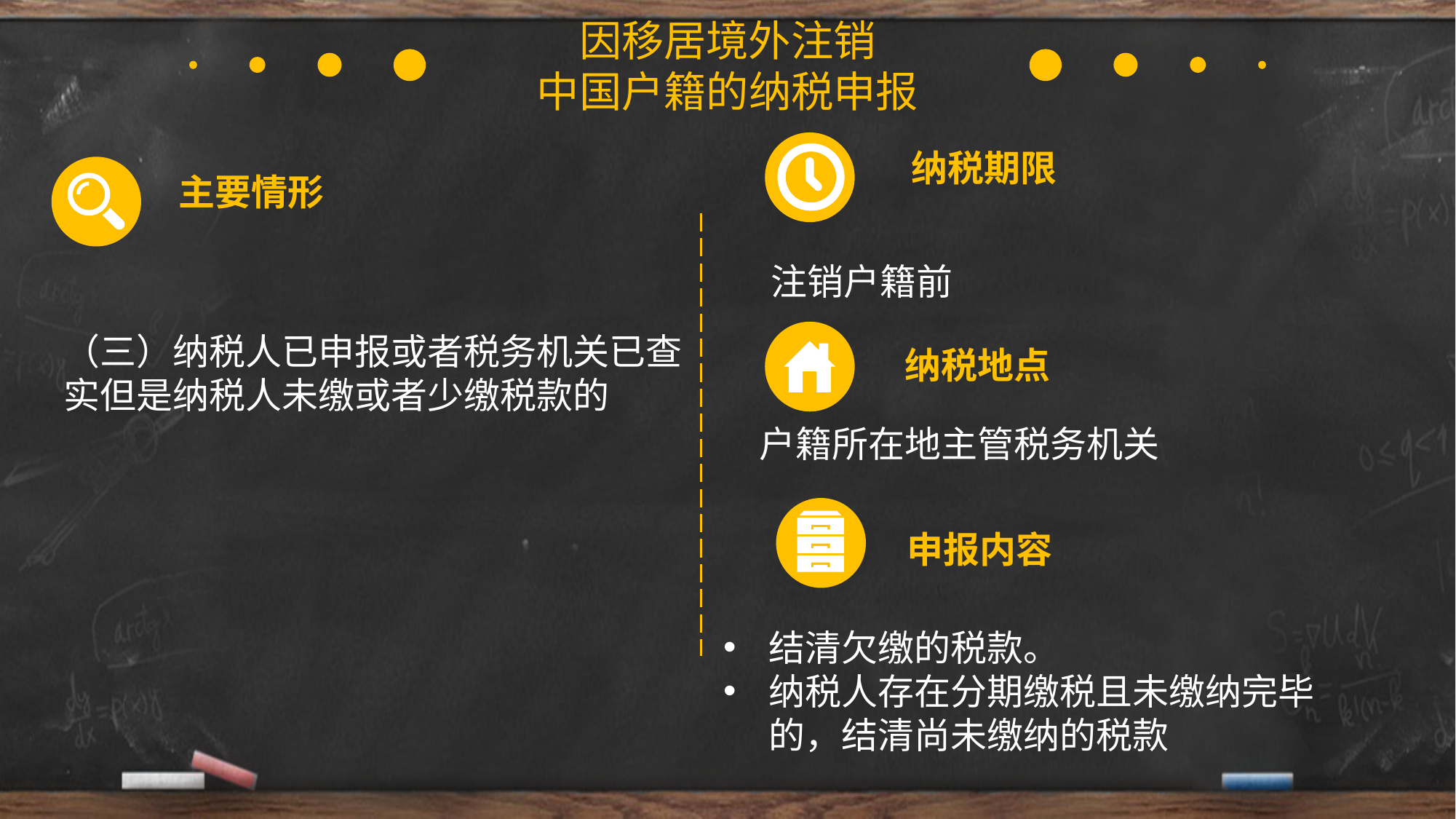

因移居境外注销
中国户籍的纳税申报

纳税期限

主要情形

注销户籍前
（三）纳税人已申报或者税务机关已查实但是纳税人未缴或者少缴税款的

纳税地点

户籍所在地主管税务机关

申报内容
结清欠缴的税款。
纳税人存在分期缴税且未缴纳完毕的，结清尚未缴纳的税款